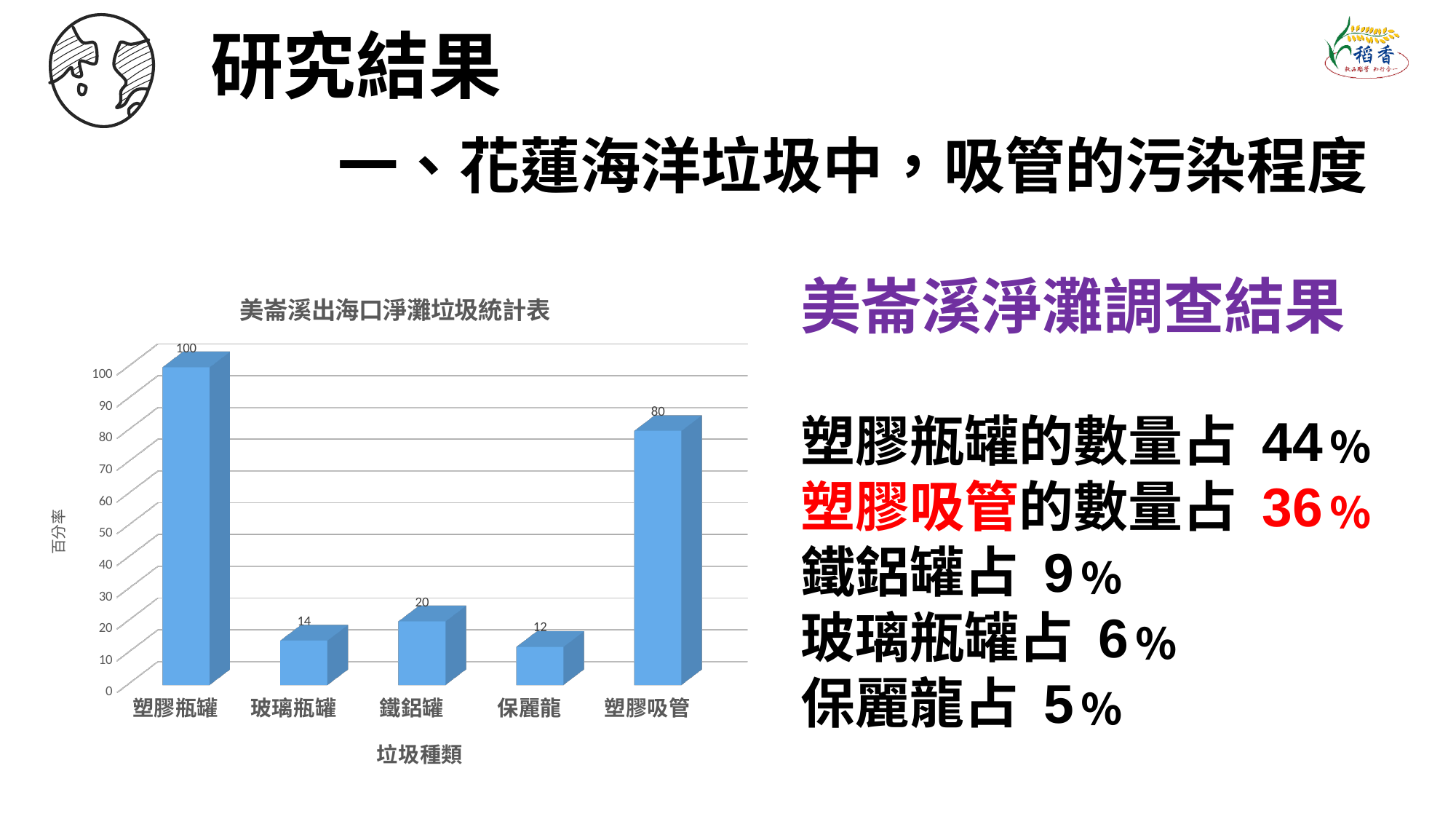

研究結果

一、花蓮海洋垃圾中，吸管的污染程度

美崙溪淨灘調查結果

塑膠瓶罐的數量占 44﹪
塑膠吸管的數量占 36﹪
鐵鋁罐占 9﹪
玻璃瓶罐占 6﹪
保麗龍占 5﹪

[unsupported chart]